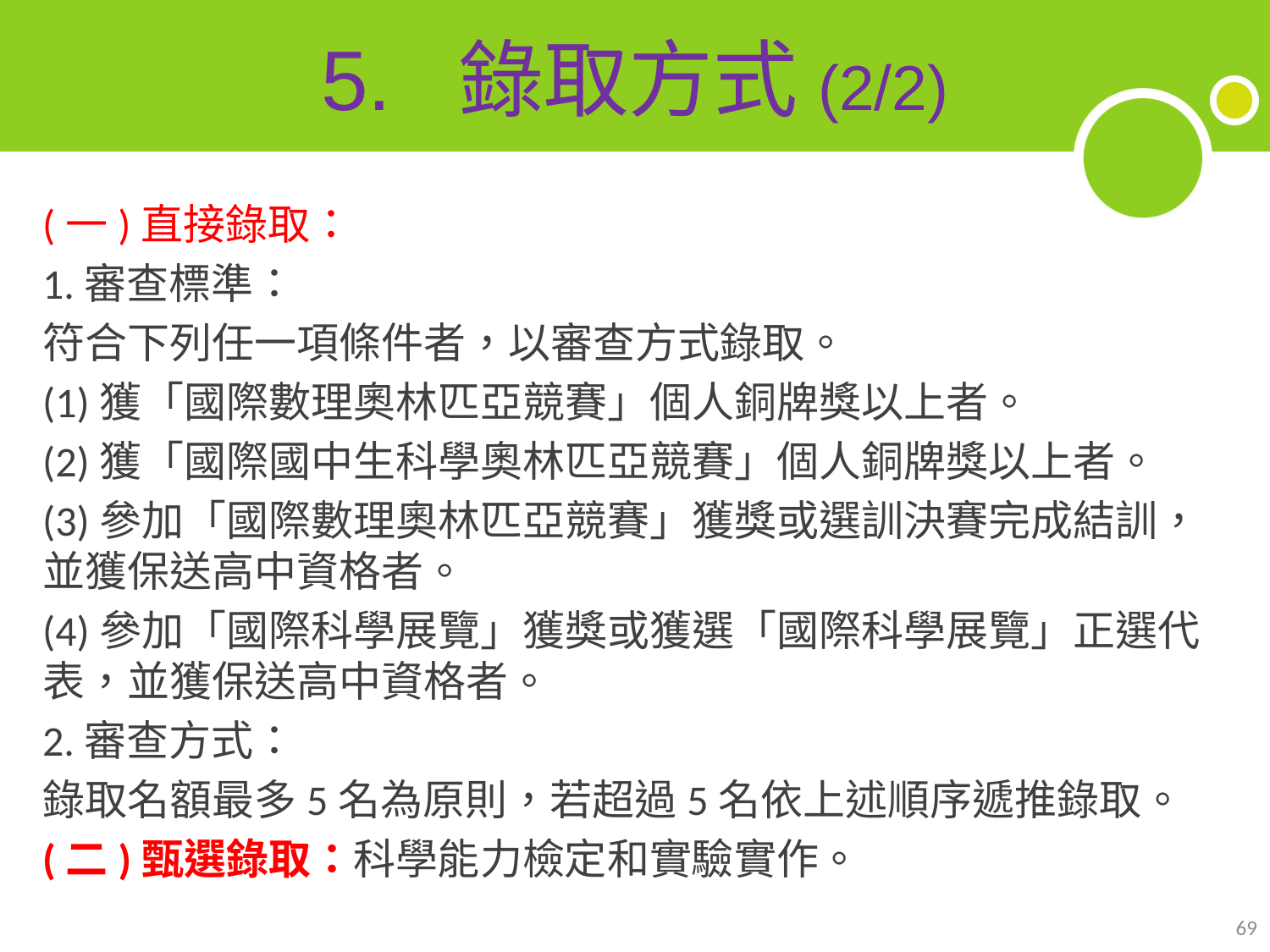

# 5.  錄取方式(2/2)
(一)直接錄取：
1.審查標準：
符合下列任一項條件者，以審查方式錄取。
(1)獲「國際數理奧林匹亞競賽」個人銅牌獎以上者。
(2)獲「國際國中生科學奧林匹亞競賽」個人銅牌獎以上者。
(3)參加「國際數理奧林匹亞競賽」獲獎或選訓決賽完成結訓，並獲保送高中資格者。
(4)參加「國際科學展覽」獲獎或獲選「國際科學展覽」正選代表，並獲保送高中資格者。
2.審查方式：
錄取名額最多5名為原則，若超過5名依上述順序遞推錄取。
(二)甄選錄取：科學能力檢定和實驗實作。
69